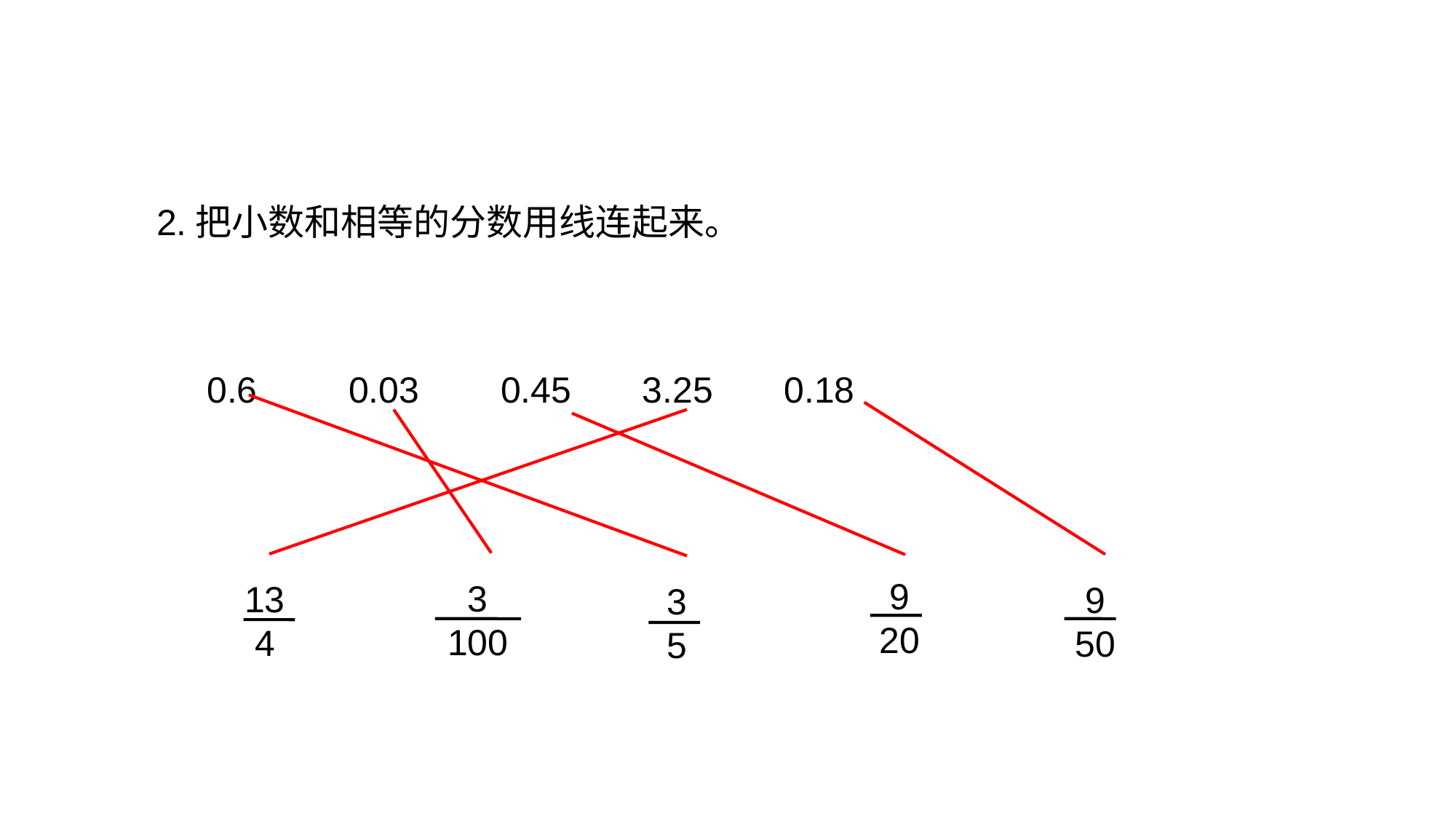

2.把小数和相等的分数用线连起来。
  0.6         0.03        0.45       3.25       0.18
 9
20

  3
100

 13
  4

 9
50

 3
 5